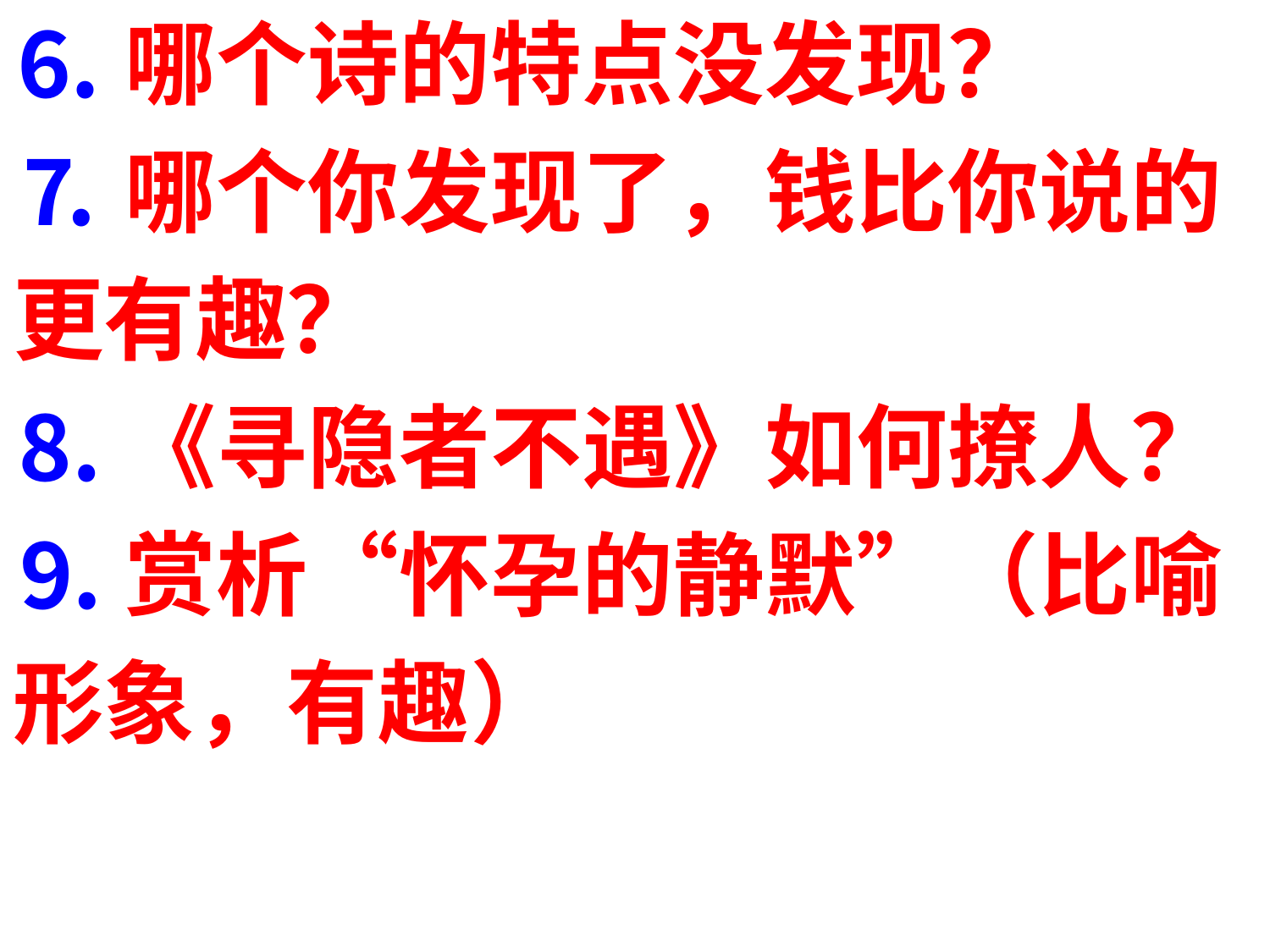

⒍哪个诗的特点没发现？
⒎哪个你发现了，钱比你说的
更有趣？
⒏《寻隐者不遇》如何撩人？
⒐赏析“怀孕的静默”（比喻
形象，有趣）